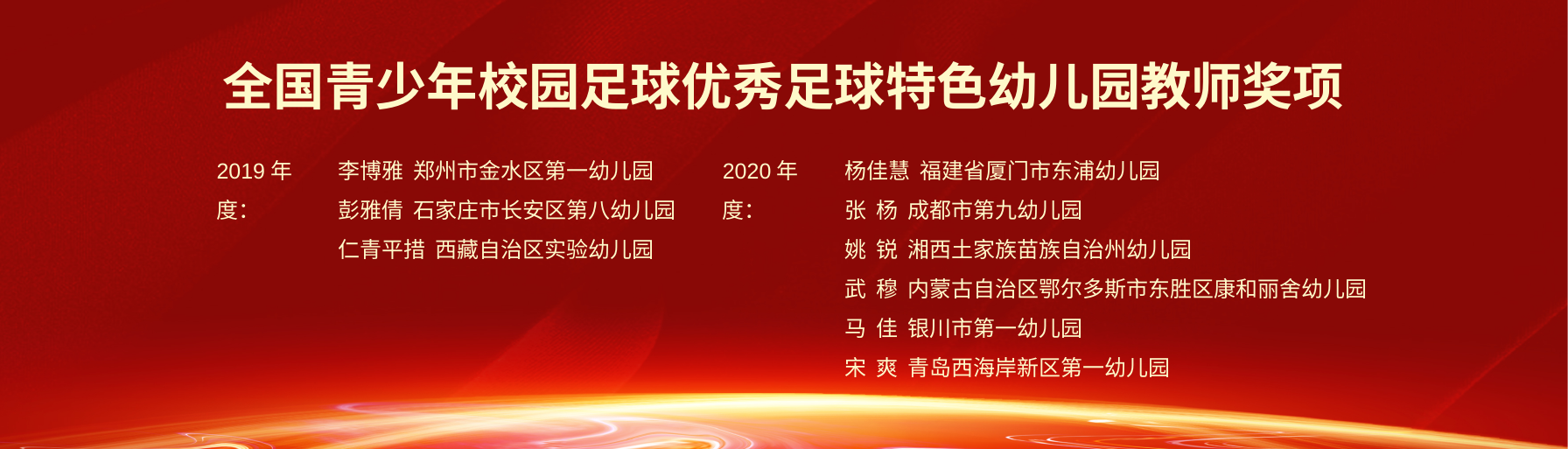

全国青少年校园足球优秀足球特色幼儿园教师奖项
2019年度：
李博雅  郑州市金水区第一幼儿园
彭雅倩  石家庄市长安区第八幼儿园
仁青平措  西藏自治区实验幼儿园
2020年度：
杨佳慧  福建省厦门市东浦幼儿园
张  杨  成都市第九幼儿园
姚  锐  湘西土家族苗族自治州幼儿园
武  穆  内蒙古自治区鄂尔多斯市东胜区康和丽舍幼儿园
马  佳  银川市第一幼儿园
宋  爽  青岛西海岸新区第一幼儿园